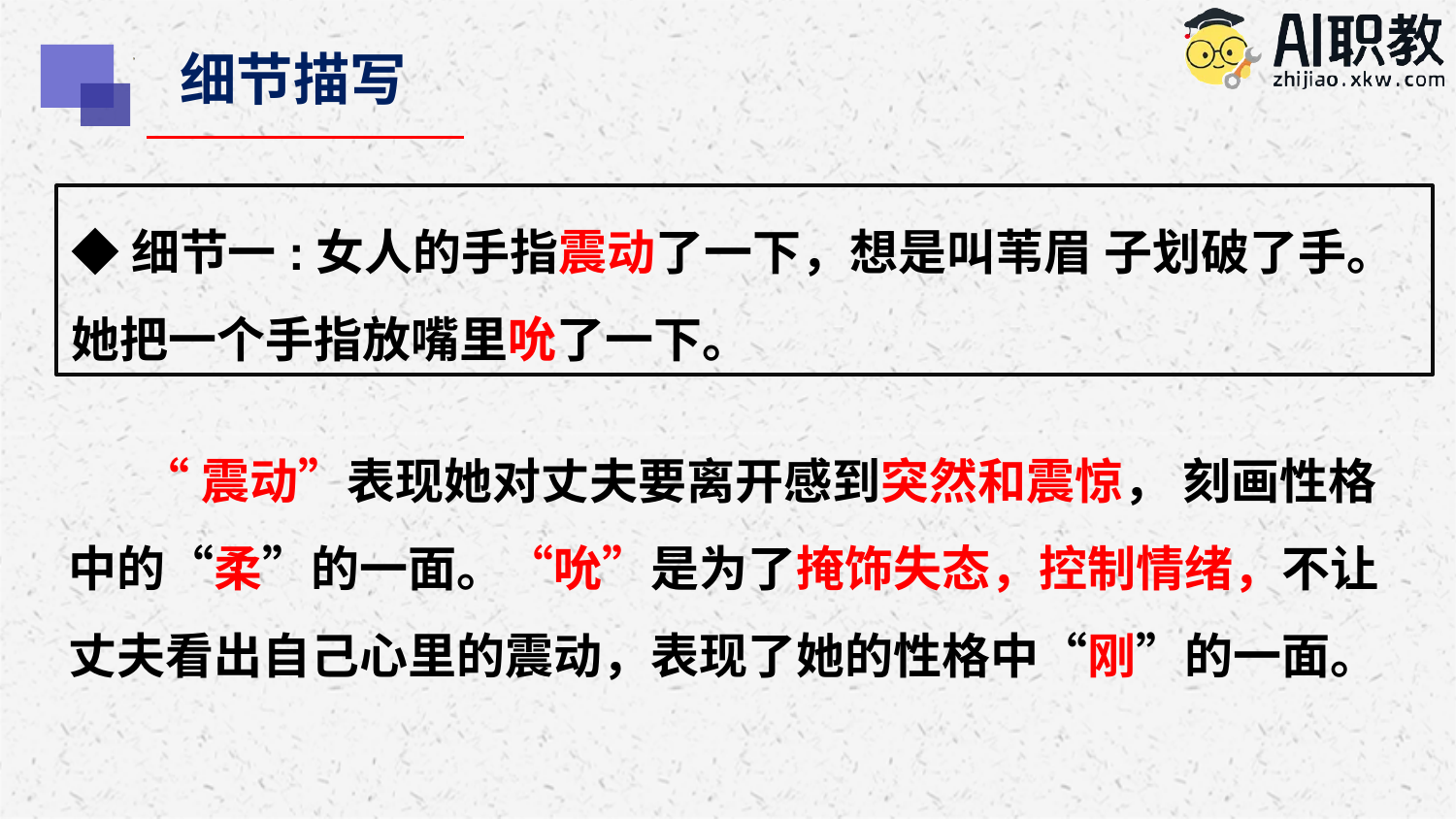

细节描写

◆细节一:女人的手指震动了一下，想是叫苇眉 子划破了手。她把一个手指放嘴里吮了一下。
“震动”表现她对丈夫要离开感到突然和震惊， 刻画性格中的“柔”的一面。“吮”是为了掩饰失态，控制情绪，不让丈夫看出自己心里的震动，表现了她的性格中“刚”的一面。